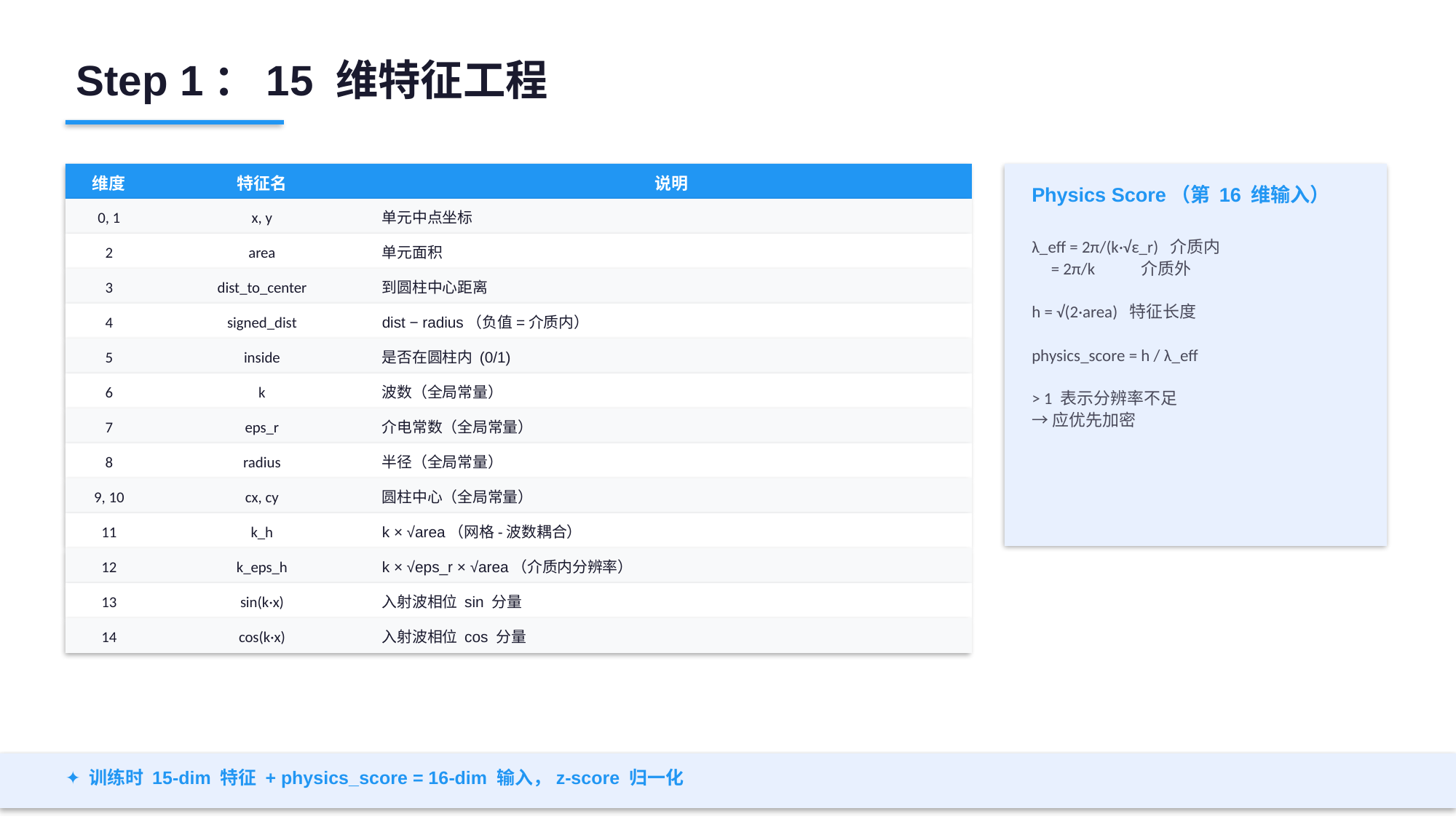

Step 1：15 维特征工程

维度
特征名
说明
Physics Score（第 16 维输入）

0, 1
x, y
单元中点坐标
λ_eff = 2π/(k·√ε_r)  介质内
    = 2π/k           介质外
h = √(2·area)  特征长度
physics_score = h / λ_eff
> 1 表示分辨率不足
→ 应优先加密

2
area
单元面积

3
dist_to_center
到圆柱中心距离

4
signed_dist
dist − radius（负值=介质内）

5
inside
是否在圆柱内 (0/1)

6
k
波数（全局常量）

7
eps_r
介电常数（全局常量）

8
radius
半径（全局常量）

9, 10
cx, cy
圆柱中心（全局常量）

11
k_h
k × √area（网格-波数耦合）

12
k_eps_h
k × √eps_r × √area（介质内分辨率）

13
sin(k·x)
入射波相位 sin 分量

14
cos(k·x)
入射波相位 cos 分量

✦ 训练时 15-dim 特征 + physics_score = 16-dim 输入，z-score 归一化